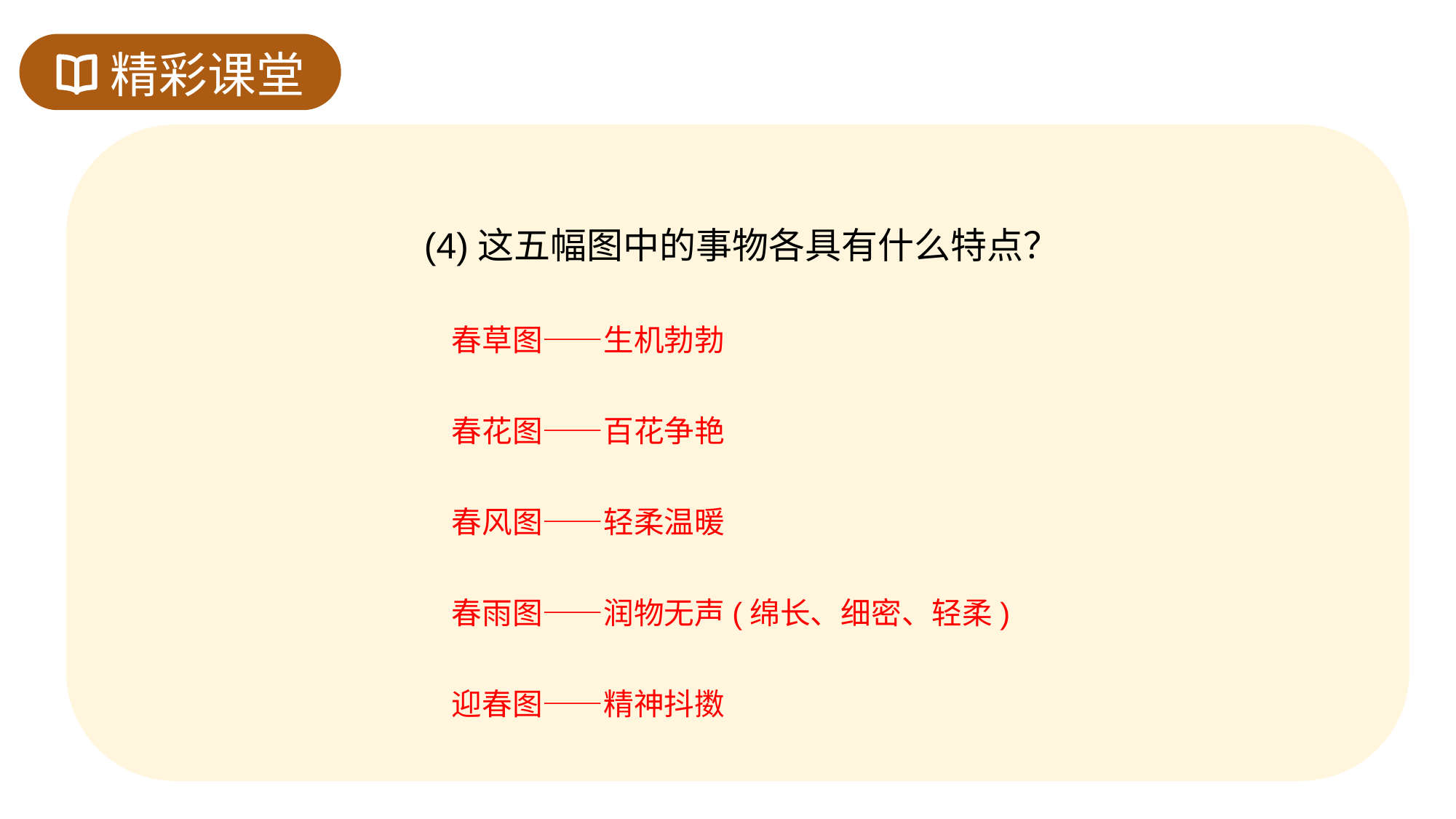

精彩课堂

(4)这五幅图中的事物各具有什么特点？
   春草图——生机勃勃
   春花图——百花争艳
   春风图——轻柔温暖
   春雨图——润物无声(绵长、细密、轻柔)
   迎春图——精神抖擞